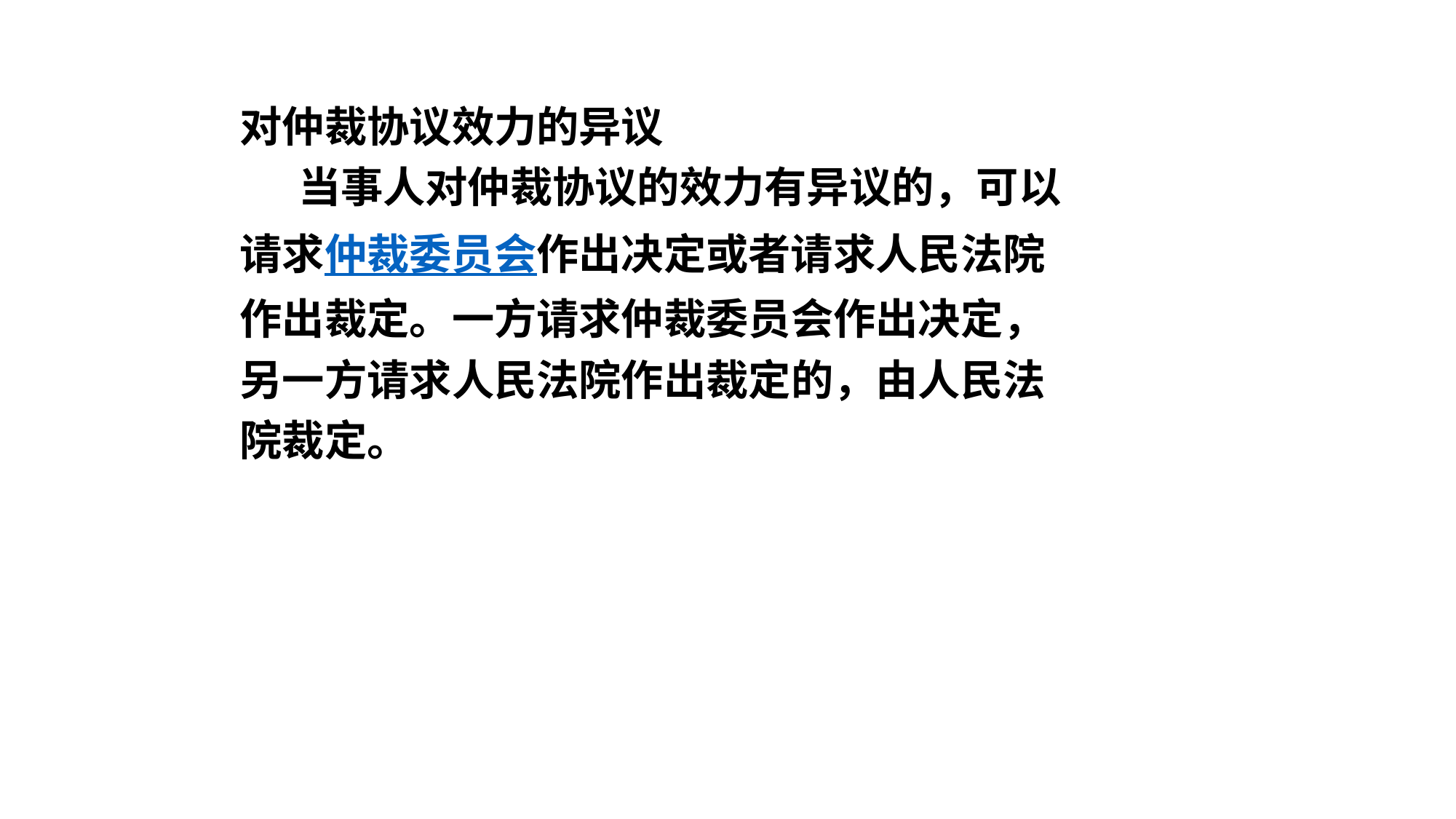

对仲裁协议效力的异议
     当事人对仲裁协议的效力有异议的，可以
请求仲裁委员会作出决定或者请求人民法院
作出裁定。一方请求仲裁委员会作出决定，
另一方请求人民法院作出裁定的，由人民法
院裁定。